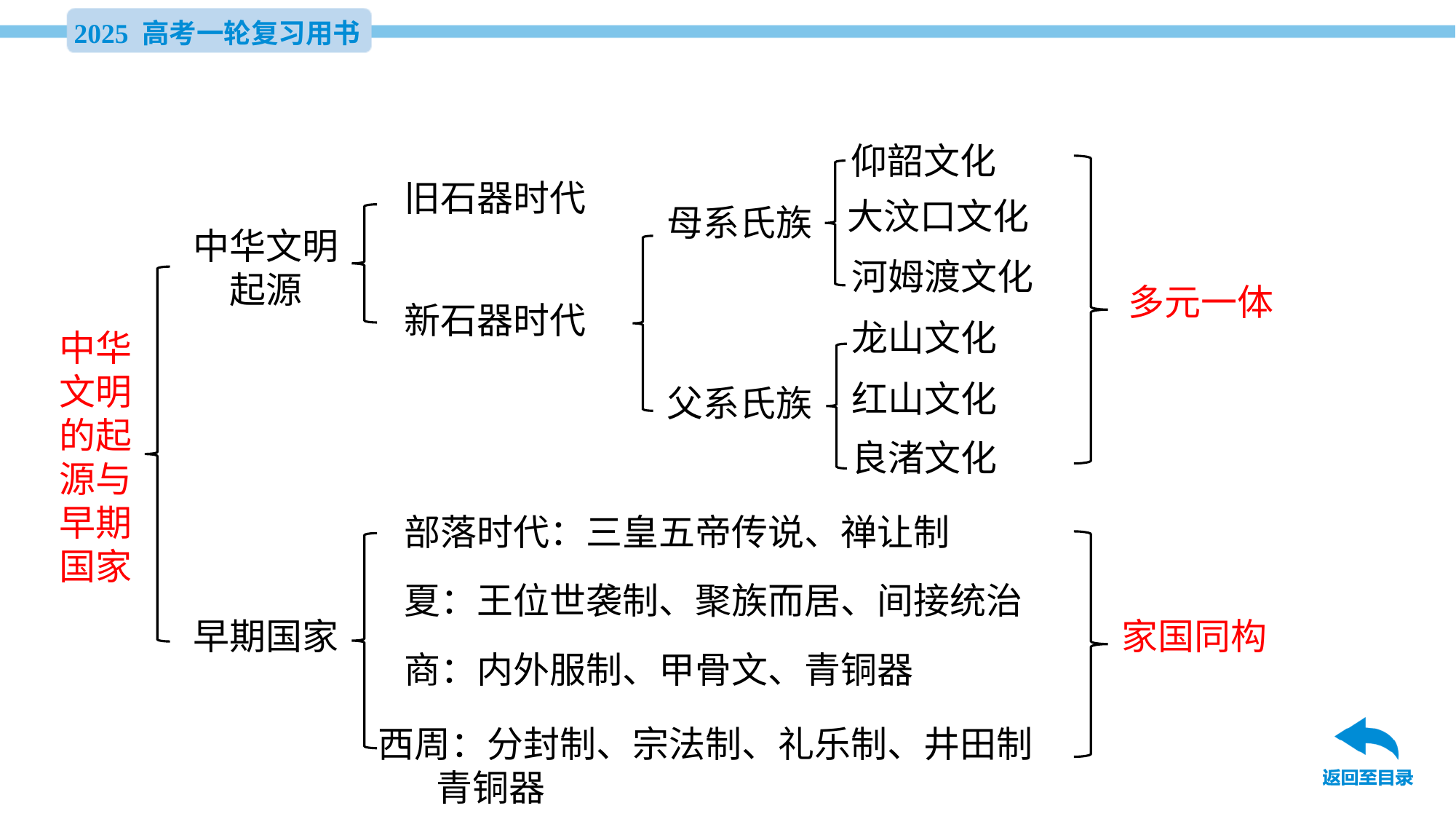

仰韶文化

旧石器时代
大汶口文化
母系氏族

中华文明起源

河姆渡文化

多元一体
新石器时代
龙山文化
中华文明的起源与早期国家

红山文化
父系氏族
良渚文化
部落时代：三皇五帝传说、禅让制

夏：王位世袭制、聚族而居、间接统治
家国同构
早期国家
商：内外服制、甲骨文、青铜器
西周：分封制、宗法制、礼乐制、井田制
      青铜器